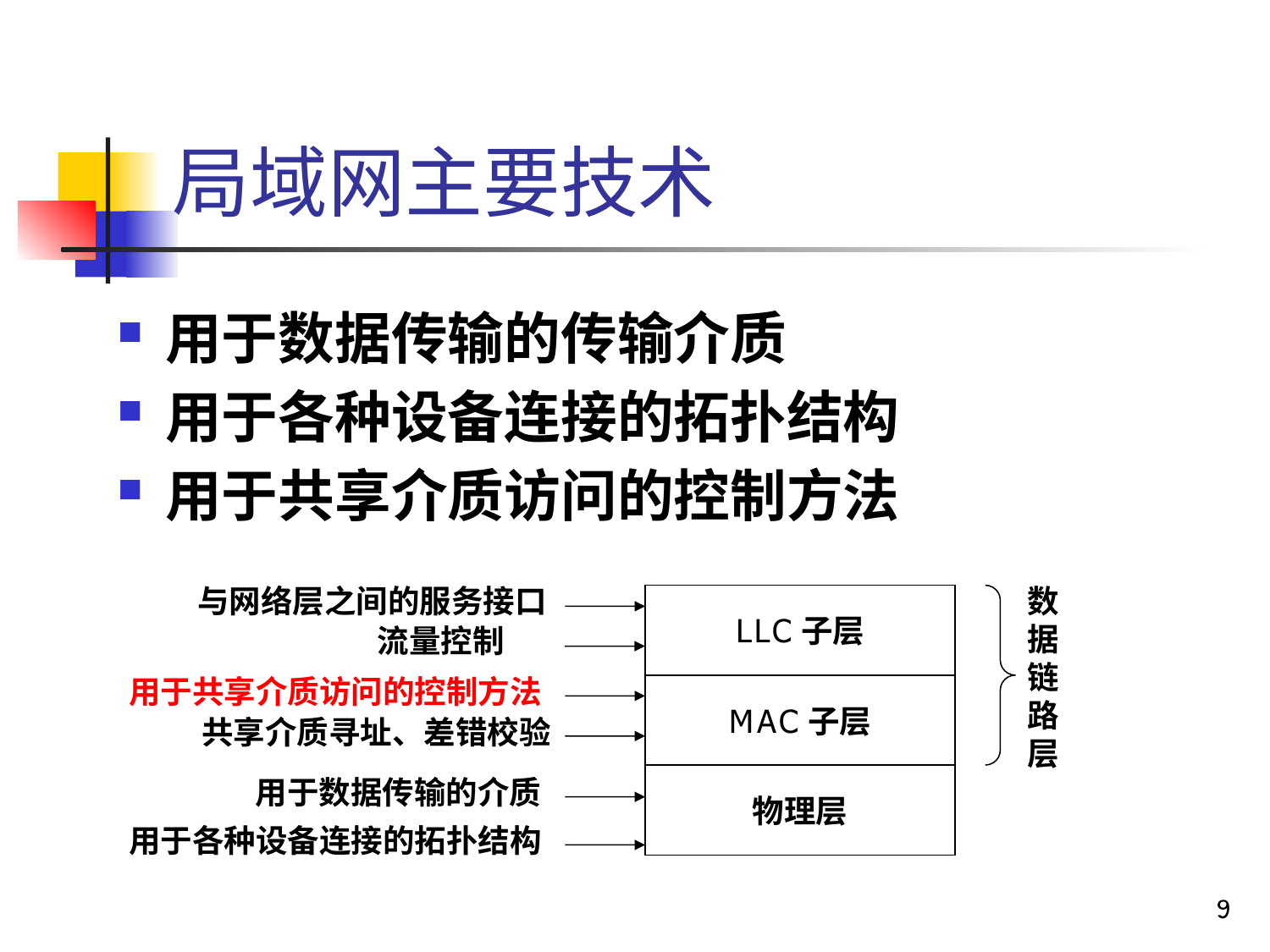

# 局域网主要技术
用于数据传输的传输介质
用于各种设备连接的拓扑结构
用于共享介质访问的控制方法
与网络层之间的服务接口

数据链路层
LLC子层

MAC子层
物理层
                        流量控制

用于共享介质访问的控制方法

共享介质寻址、差错校验

用于数据传输的介质

用于各种设备连接的拓扑结构

9